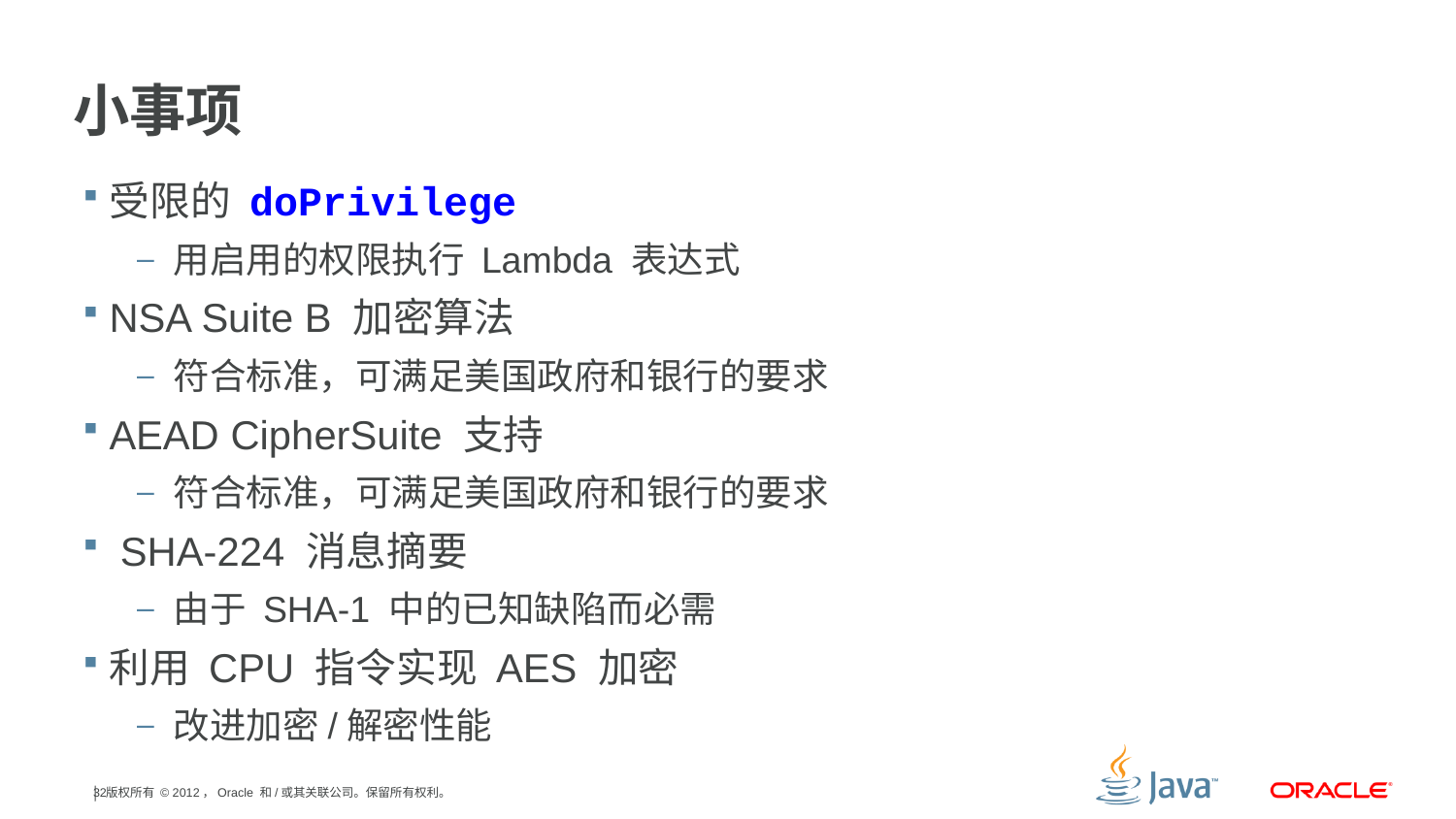

# 小事项
受限的 doPrivilege
用启用的权限执行 Lambda 表达式
NSA Suite B 加密算法
符合标准，可满足美国政府和银行的要求
AEAD CipherSuite 支持
符合标准，可满足美国政府和银行的要求
 SHA-224 消息摘要
由于 SHA-1 中的已知缺陷而必需
利用 CPU 指令实现 AES 加密
改进加密/解密性能